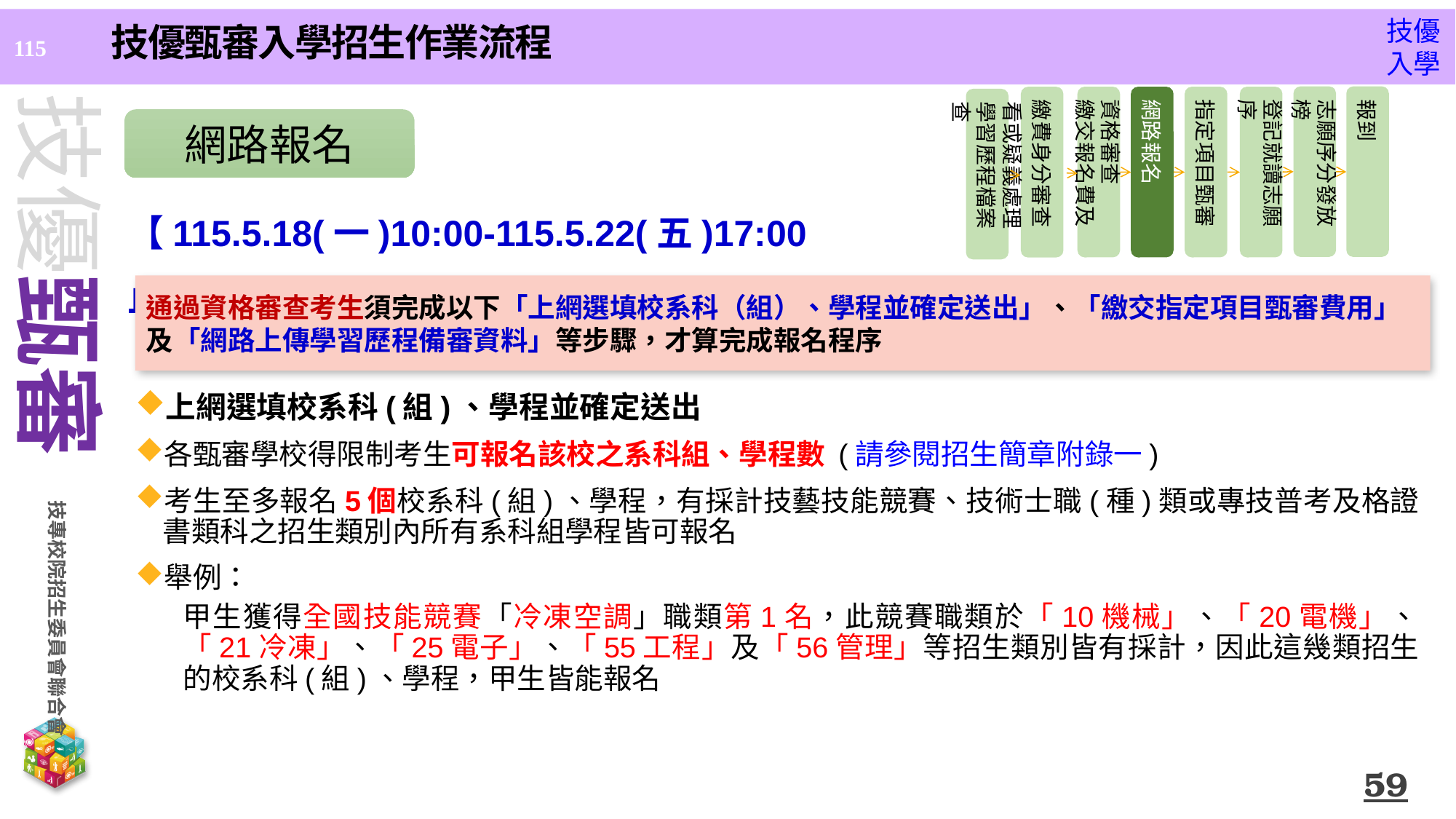

技優甄審入學招生作業流程
志願序分發放榜
報到
資格審查
繳交報名費及
網路報名
指定項目甄審
登記就讀志願序
繳費身分審查
看或疑義處理
學習歷程檔案查
網路報名
【115.5.18(一)10:00-115.5.22(五)17:00止】
通過資格審查考生須完成以下「上網選填校系科（組）、學程並確定送出」、「繳交指定項目甄審費用」及「網路上傳學習歷程備審資料」等步驟，才算完成報名程序
上網選填校系科(組)、學程並確定送出
各甄審學校得限制考生可報名該校之系科組、學程數 (請參閱招生簡章附錄一)
考生至多報名5個校系科(組)、學程，有採計技藝技能競賽、技術士職(種)類或專技普考及格證書類科之招生類別內所有系科組學程皆可報名
舉例：
甲生獲得全國技能競賽「冷凍空調」職類第1名，此競賽職類於「10機械」、「20電機」、
「21冷凍」、「25電子」、「55工程」及「56管理」等招生類別皆有採計，因此這幾類招生的校系科(組)、學程，甲生皆能報名